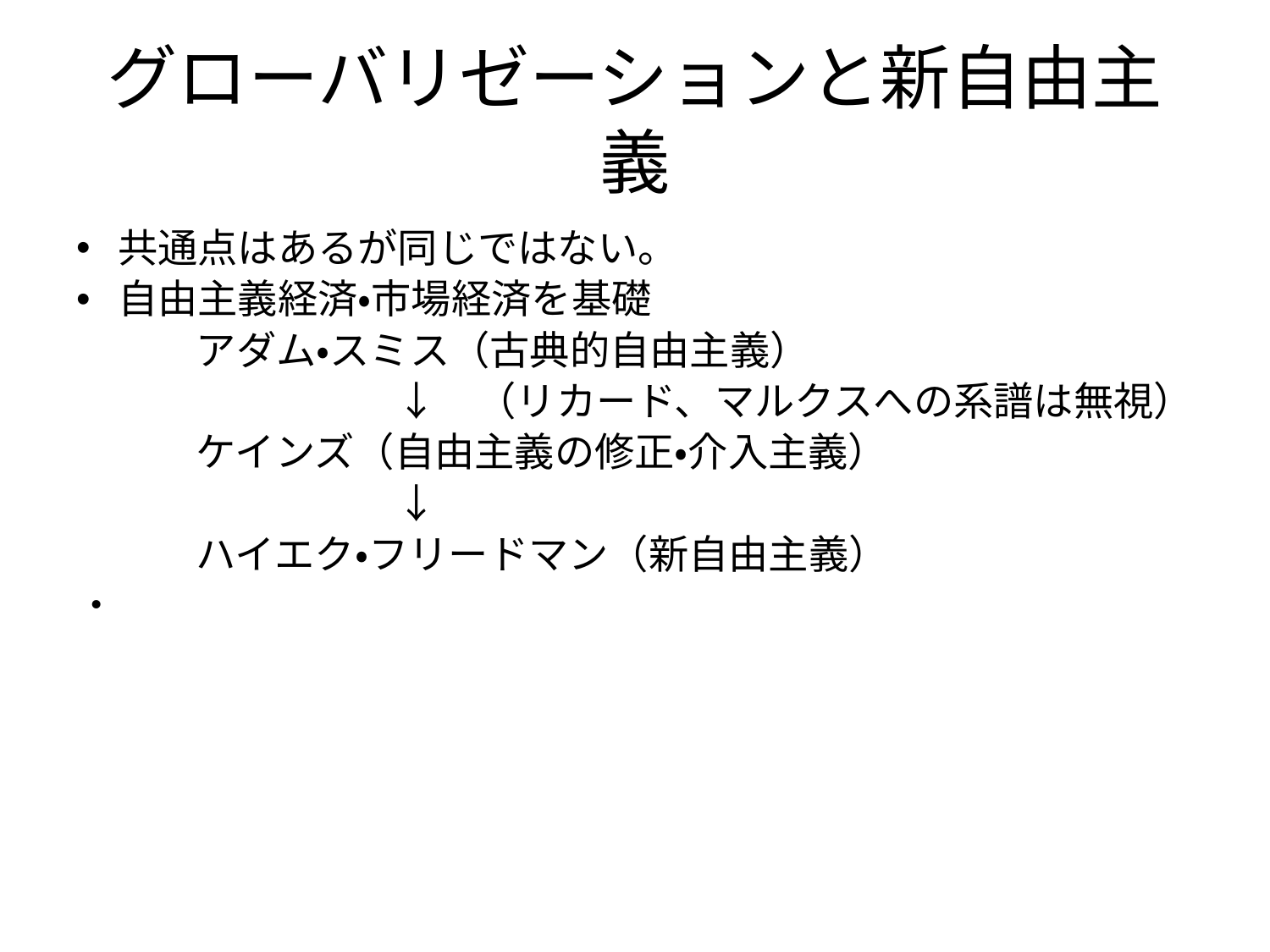

# グローバリゼーションと新自由主義
共通点はあるが同じではない。
自由主義経済・市場経済を基礎
　　　アダム・スミス（古典的自由主義）
　　　　　　　　↓　（リカード、マルクスへの系譜は無視）
　　　ケインズ（自由主義の修正・介入主義）
　　　　　　　　↓
　　　ハイエク・フリードマン（新自由主義）
・